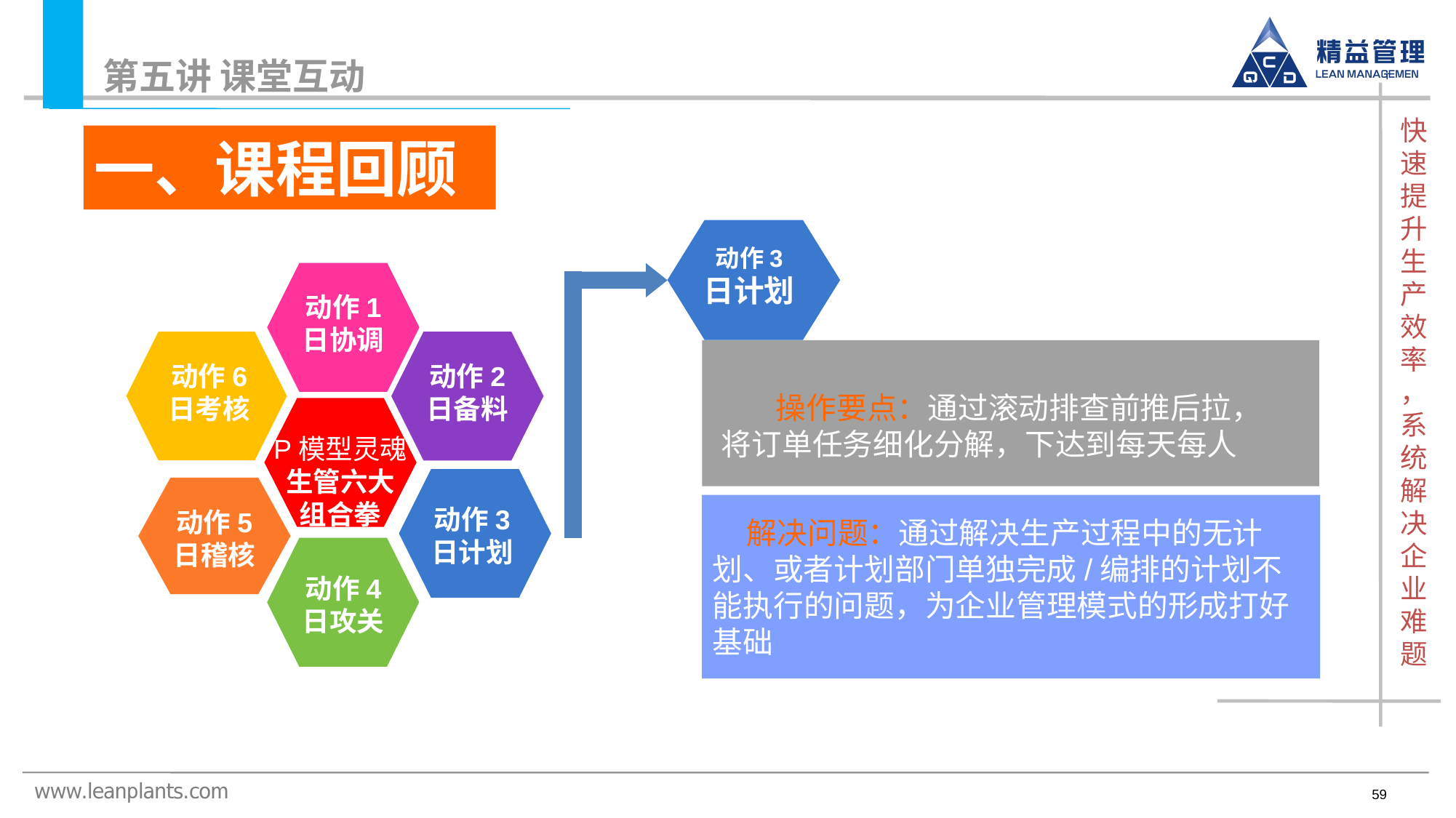

第五讲 课堂互动

一、课程回顾
#

动作3
日计划

动作1
日协调

动作2
日备料

动作6
日考核

P模型灵魂
生管六大
组合拳

动作3
日计划

动作5
日稽核

动作4
日攻关

操作要点：通过滚动排查前推后拉，将订单任务细化分解，下达到每天每人

    解决问题：通过解决生产过程中的无计划、或者计划部门单独完成/编排的计划不能执行的问题，为企业管理模式的形成打好基础